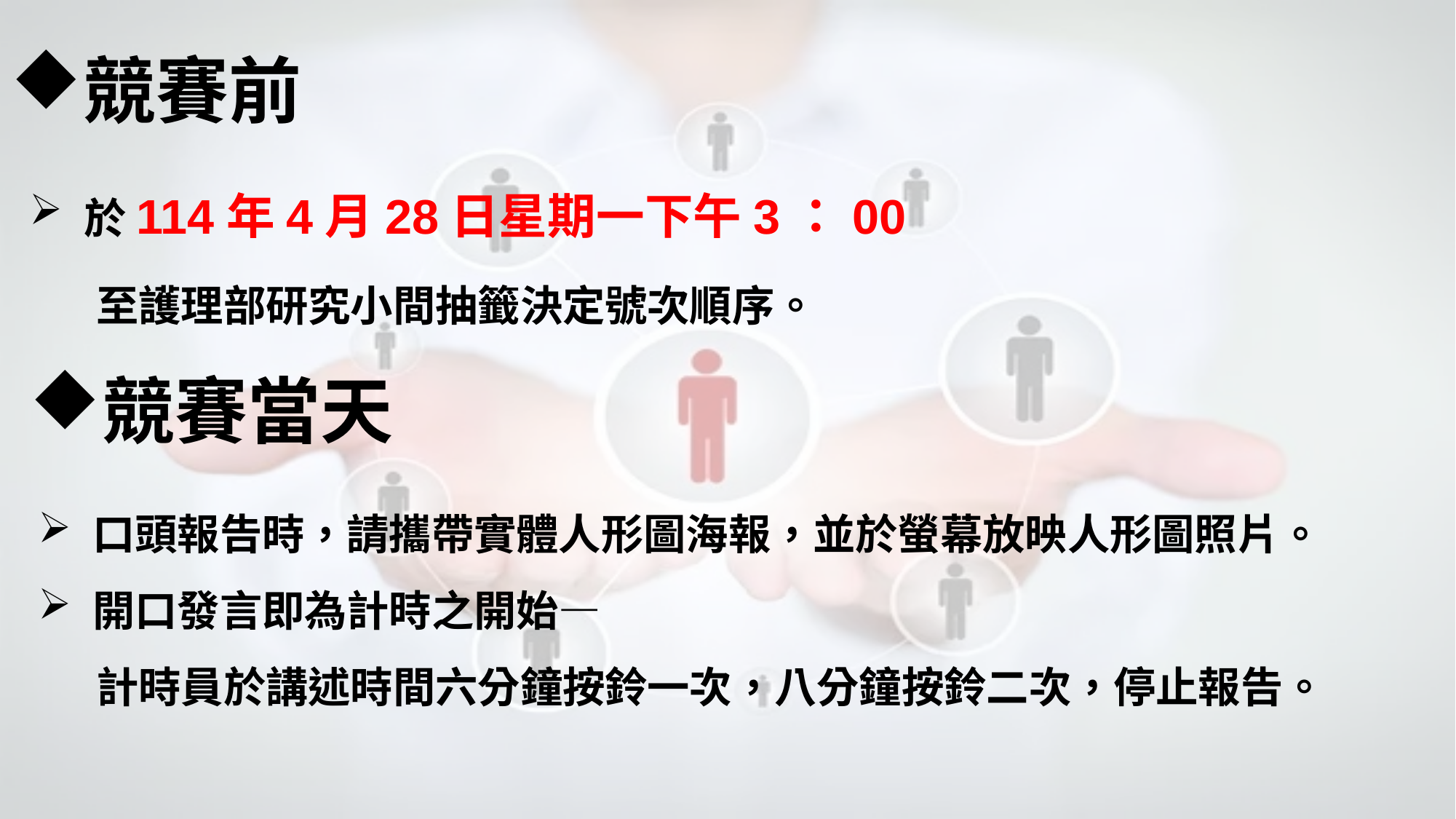

競賽前
於114年4月28日星期一下午3：00
     至護理部研究小間抽籤決定號次順序。
競賽當天
口頭報告時，請攜帶實體人形圖海報，並於螢幕放映人形圖照片。
開口發言即為計時之開始—
     計時員於講述時間六分鐘按鈴一次，八分鐘按鈴二次，停止報告。